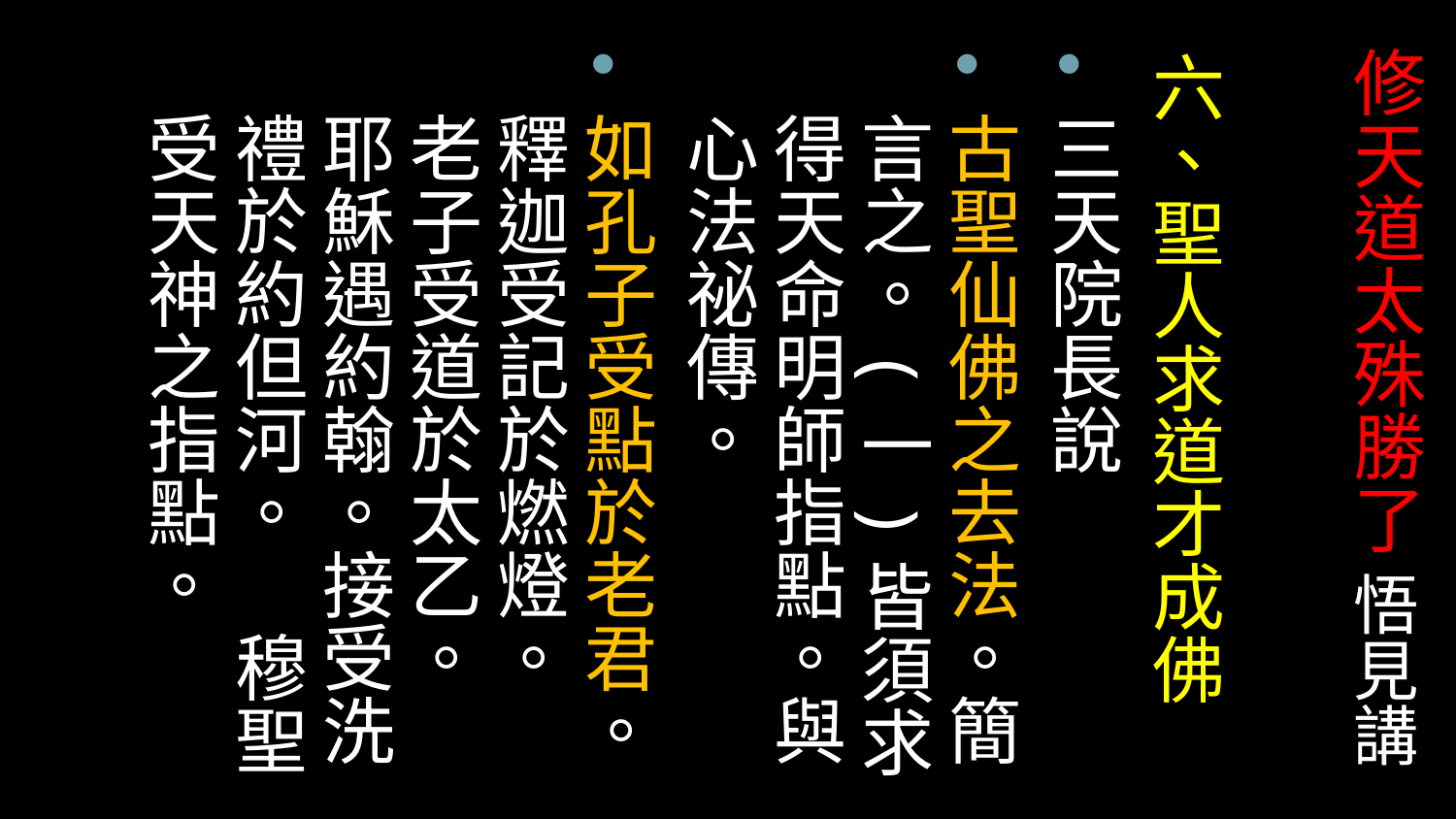

# 修天道太殊勝了 悟見講
六、聖人求道才成佛
三天院長說
古聖仙佛之去法。簡言之。(一)皆須求得天命明師指點。與心法祕傳。
如孔子受點於老君。釋迦受記於燃燈。 老子受道於太乙。 耶穌遇約翰。接受洗禮於約但河。     穆聖受天神之指點。